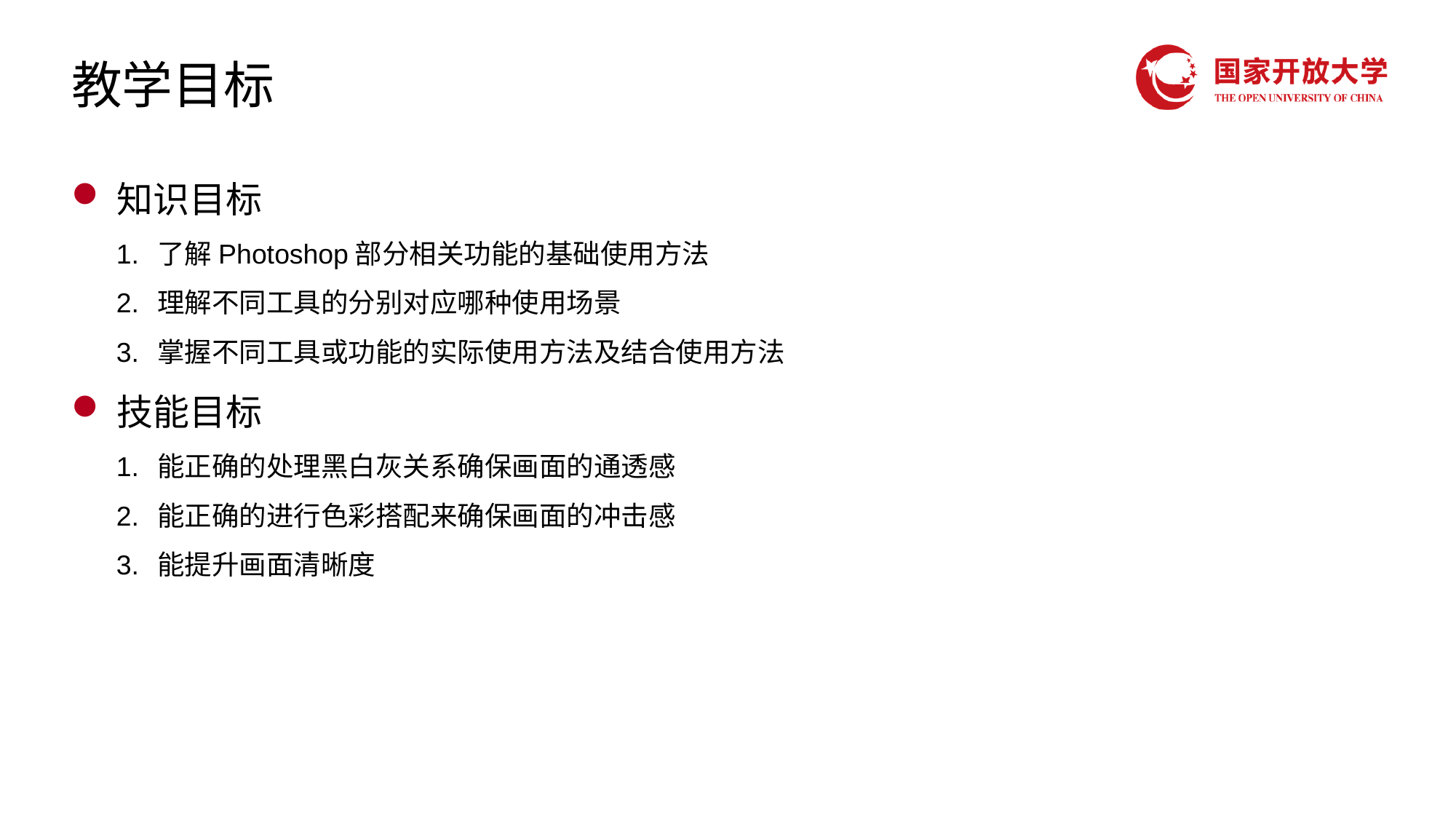

# 教学目标
知识目标
了解Photoshop部分相关功能的基础使用方法
理解不同工具的分别对应哪种使用场景
掌握不同工具或功能的实际使用方法及结合使用方法
技能目标
能正确的处理黑白灰关系确保画面的通透感
能正确的进行色彩搭配来确保画面的冲击感
能提升画面清晰度